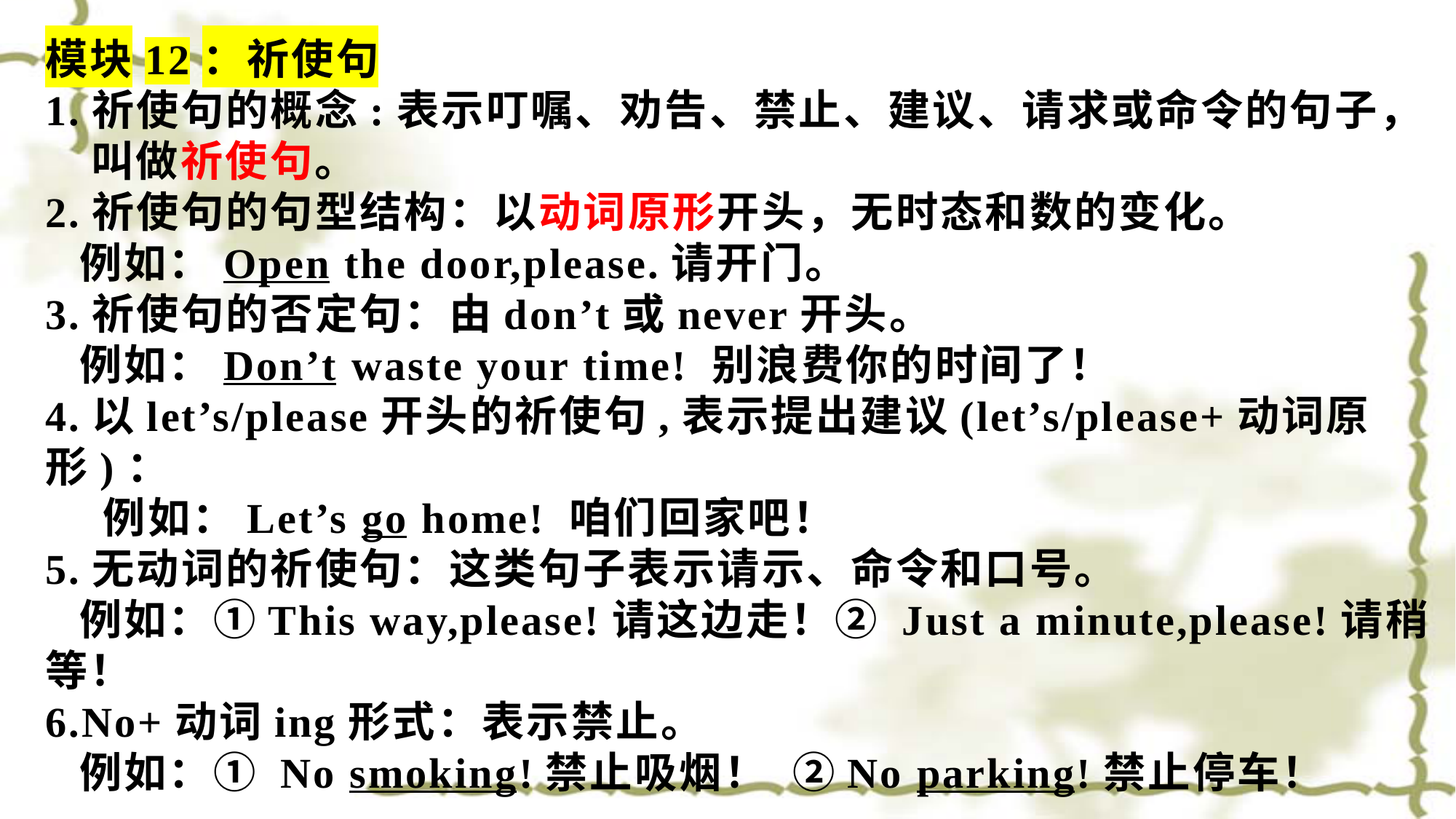

模块12：祈使句
1.祈使句的概念:表示叮嘱、劝告、禁止、建议、请求或命令的句子，
   叫做祈使句。
2.祈使句的句型结构：以动词原形开头，无时态和数的变化。
  例如：Open the door,please.请开门。
3.祈使句的否定句：由don’t或never开头。
  例如：Don’t waste your time! 别浪费你的时间了！
4.以let’s/please开头的祈使句,表示提出建议(let’s/please+动词原形)：
    例如：Let’s go home! 咱们回家吧！
5.无动词的祈使句：这类句子表示请示、命令和口号。
  例如：①This way,please!请这边走！② Just a minute,please!请稍等！
6.No+动词ing形式：表示禁止。
  例如：① No smoking!禁止吸烟！  ②No parking!禁止停车！